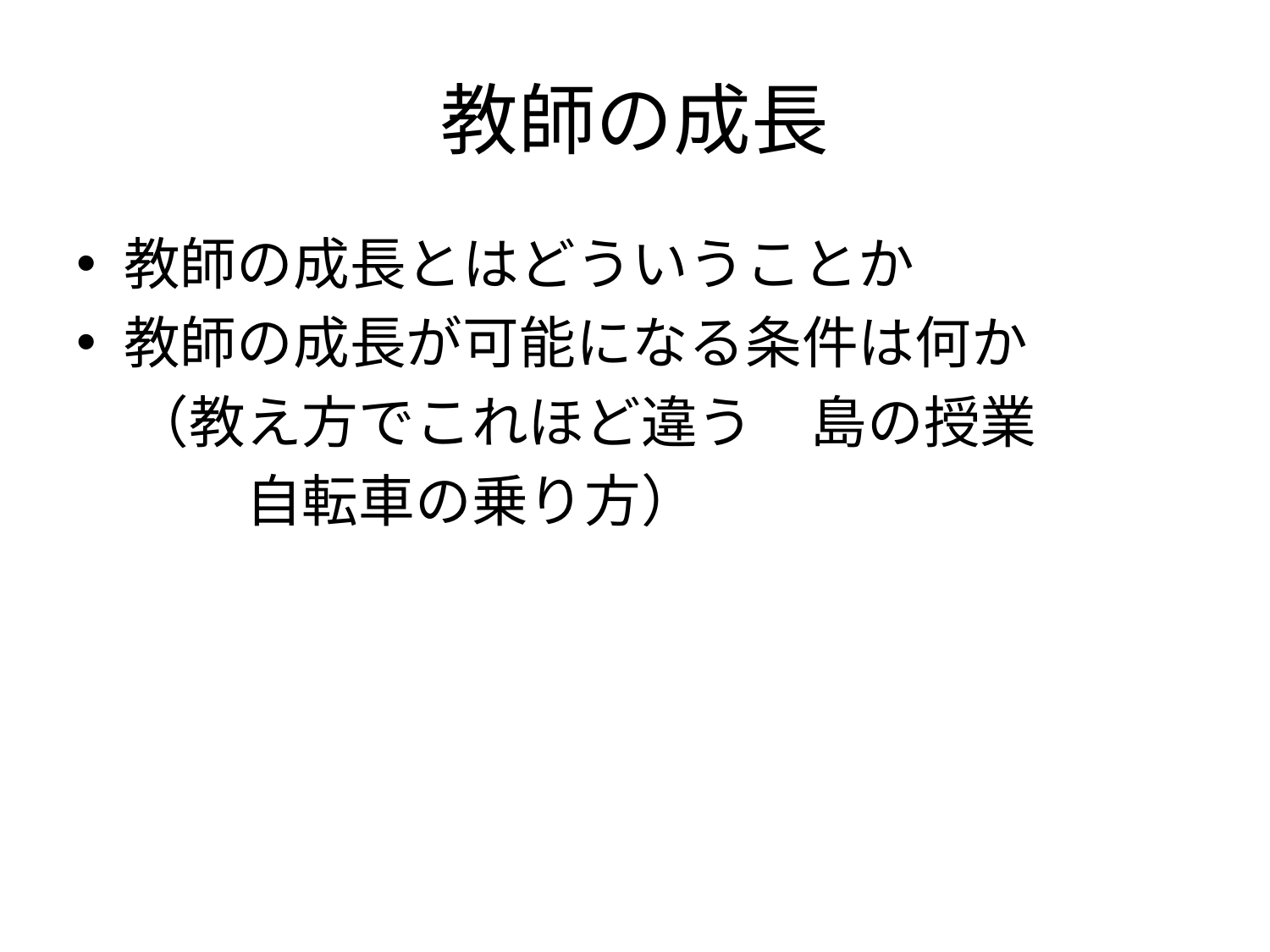

# 教師の成長
教師の成長とはどういうことか
教師の成長が可能になる条件は何か
　（教え方でこれほど違う　島の授業
　　　自転車の乗り方）